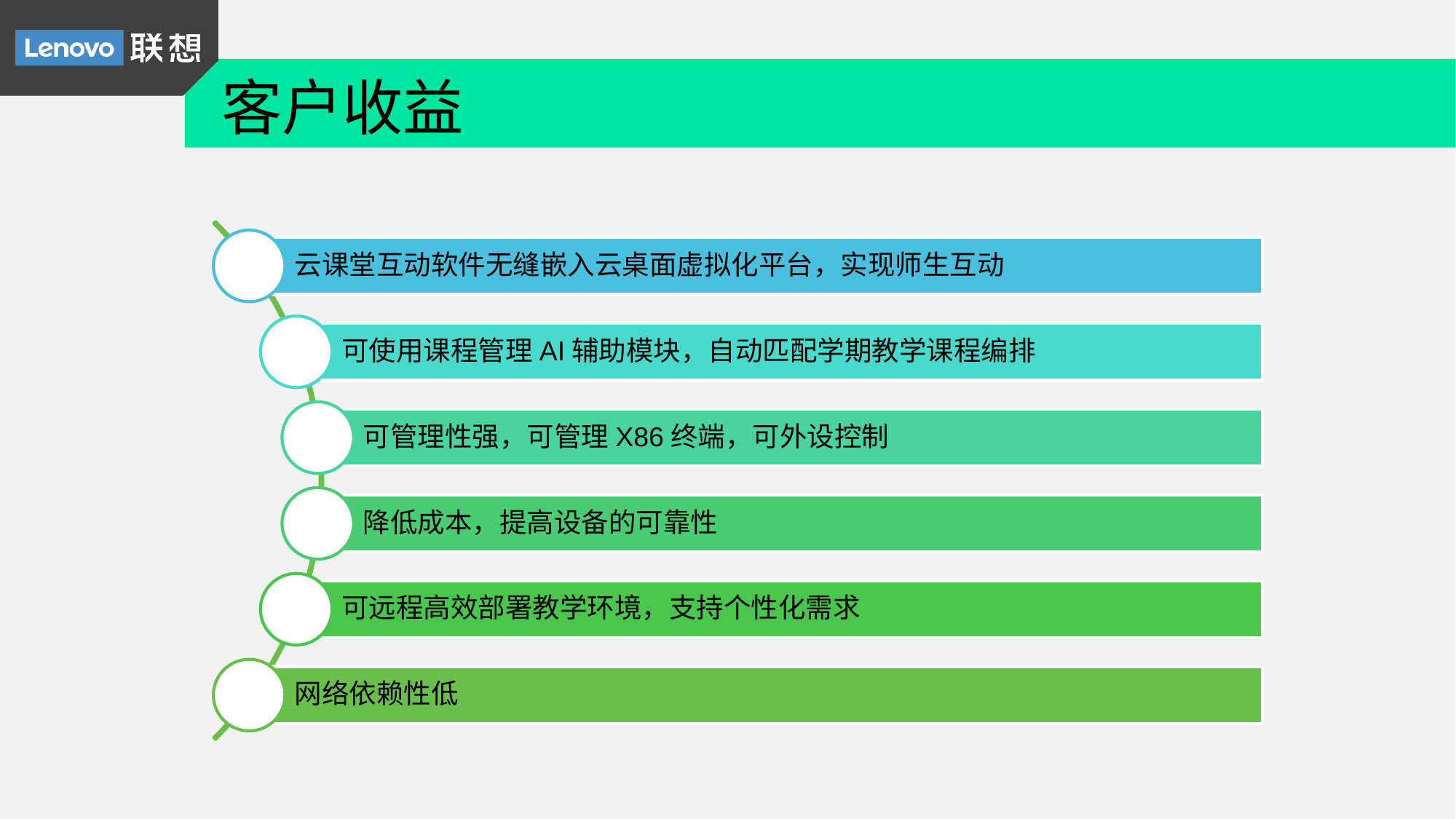

客户收益
云课堂互动软件无缝嵌入云桌面虚拟化平台，实现师生互动
可使用课程管理AI辅助模块，自动匹配学期教学课程编排
可管理性强，可管理X86终端，可外设控制
降低成本，提高设备的可靠性
可远程高效部署教学环境，支持个性化需求
网络依赖性低